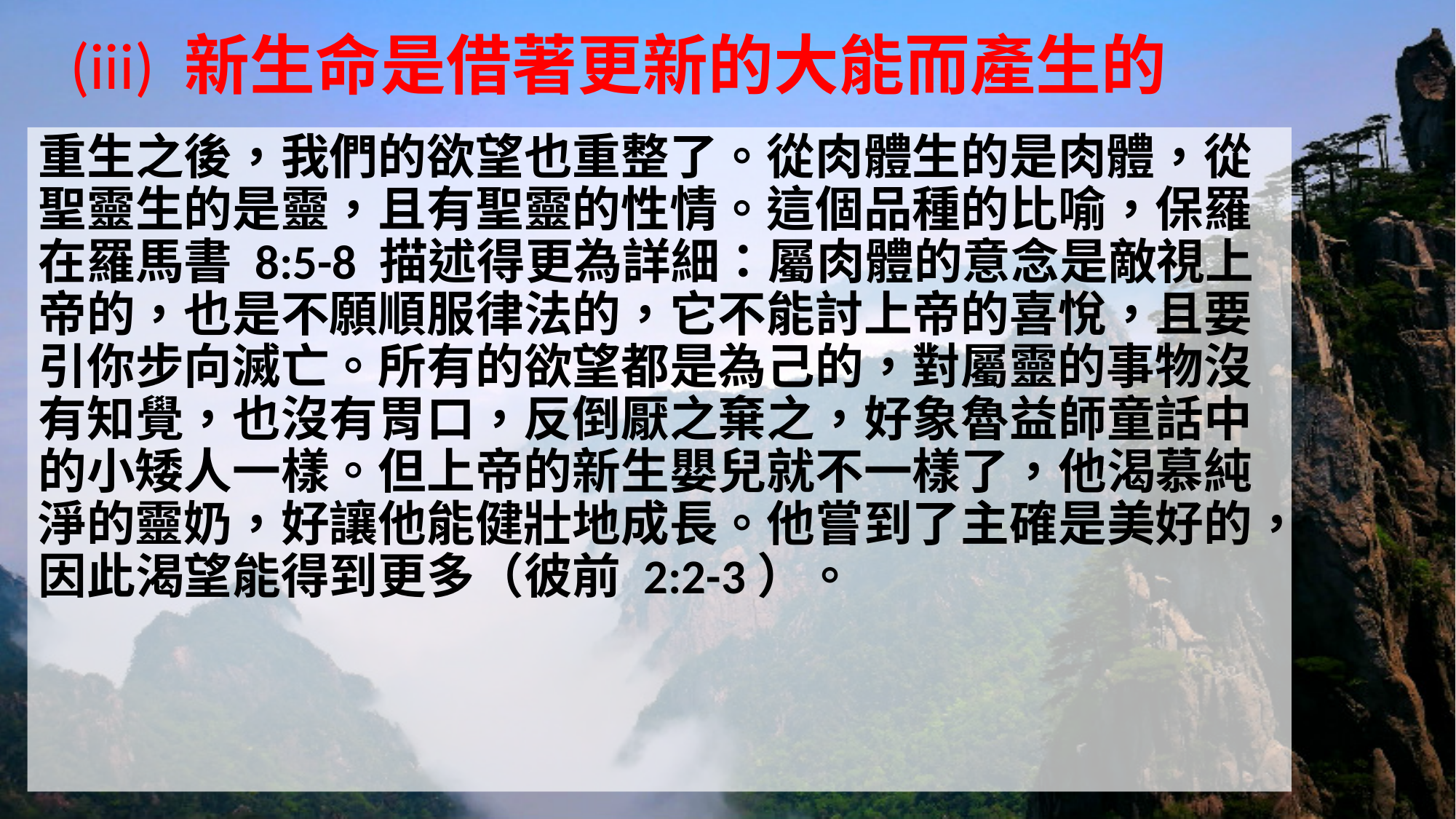

# (iii) 新生命是借著更新的大能而產生的
重生之後，我們的欲望也重整了。從肉體生的是肉體，從聖靈生的是靈，且有聖靈的性情。這個品種的比喻，保羅在羅馬書 8:5-8 描述得更為詳細：屬肉體的意念是敵視上帝的，也是不願順服律法的，它不能討上帝的喜悅，且要引你步向滅亡。所有的欲望都是為己的，對屬靈的事物沒有知覺，也沒有胃口，反倒厭之棄之，好象魯益師童話中的小矮人一樣。但上帝的新生嬰兒就不一樣了，他渴慕純淨的靈奶，好讓他能健壯地成長。他嘗到了主確是美好的，因此渴望能得到更多（彼前 2:2-3）。